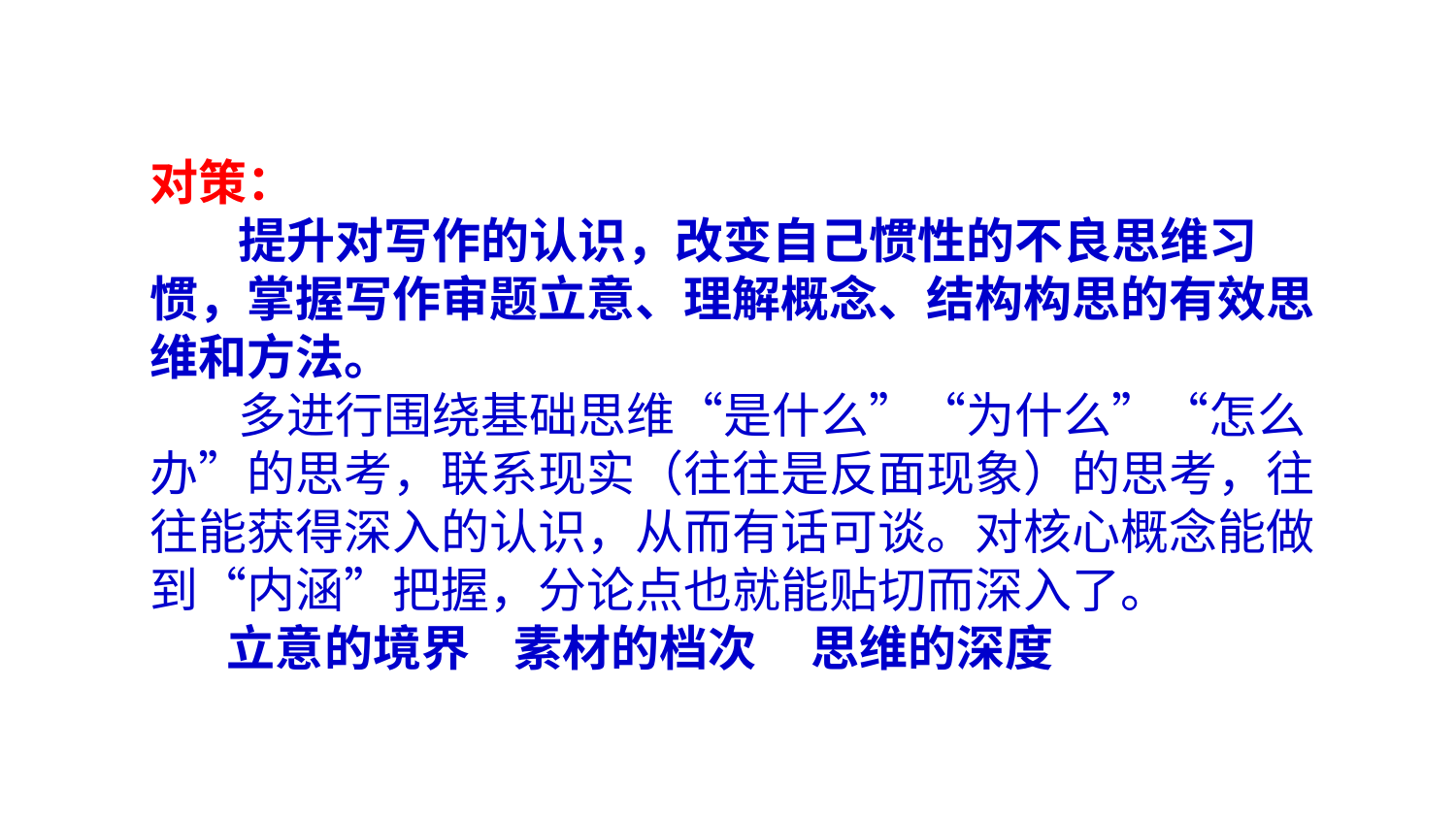

对策：
       提升对写作的认识，改变自己惯性的不良思维习惯，掌握写作审题立意、理解概念、结构构思的有效思维和方法。
       多进行围绕基础思维“是什么”“为什么”“怎么办”的思考，联系现实（往往是反面现象）的思考，往往能获得深入的认识，从而有话可谈。对核心概念能做到“内涵”把握，分论点也就能贴切而深入了。
      立意的境界    素材的档次     思维的深度